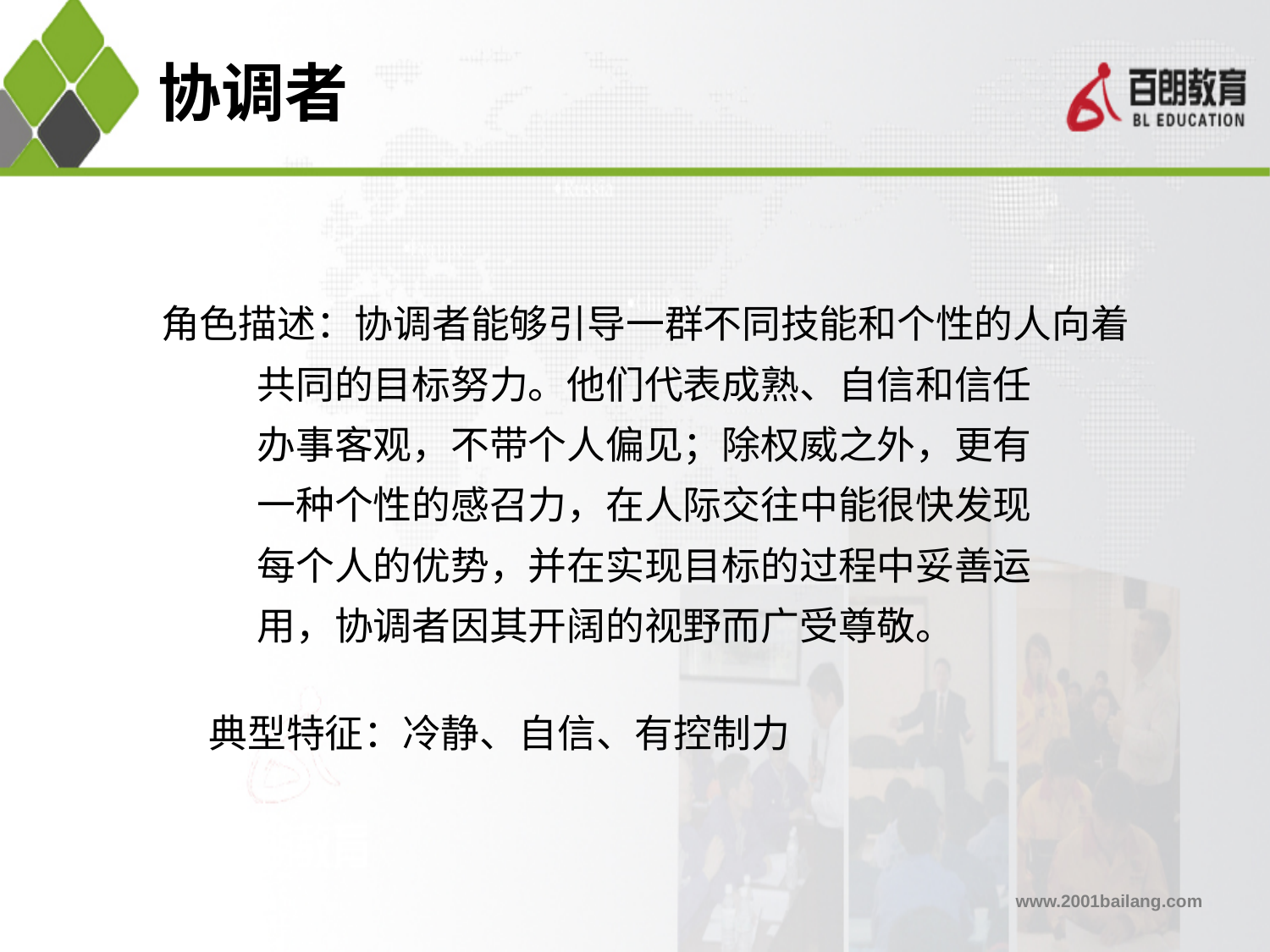

# 协调者
角色描述：协调者能够引导一群不同技能和个性的人向着
          共同的目标努力。他们代表成熟、自信和信任
          办事客观，不带个人偏见；除权威之外，更有
          一种个性的感召力，在人际交往中能很快发现
          每个人的优势，并在实现目标的过程中妥善运
          用，协调者因其开阔的视野而广受尊敬。
 典型特征：冷静、自信、有控制力